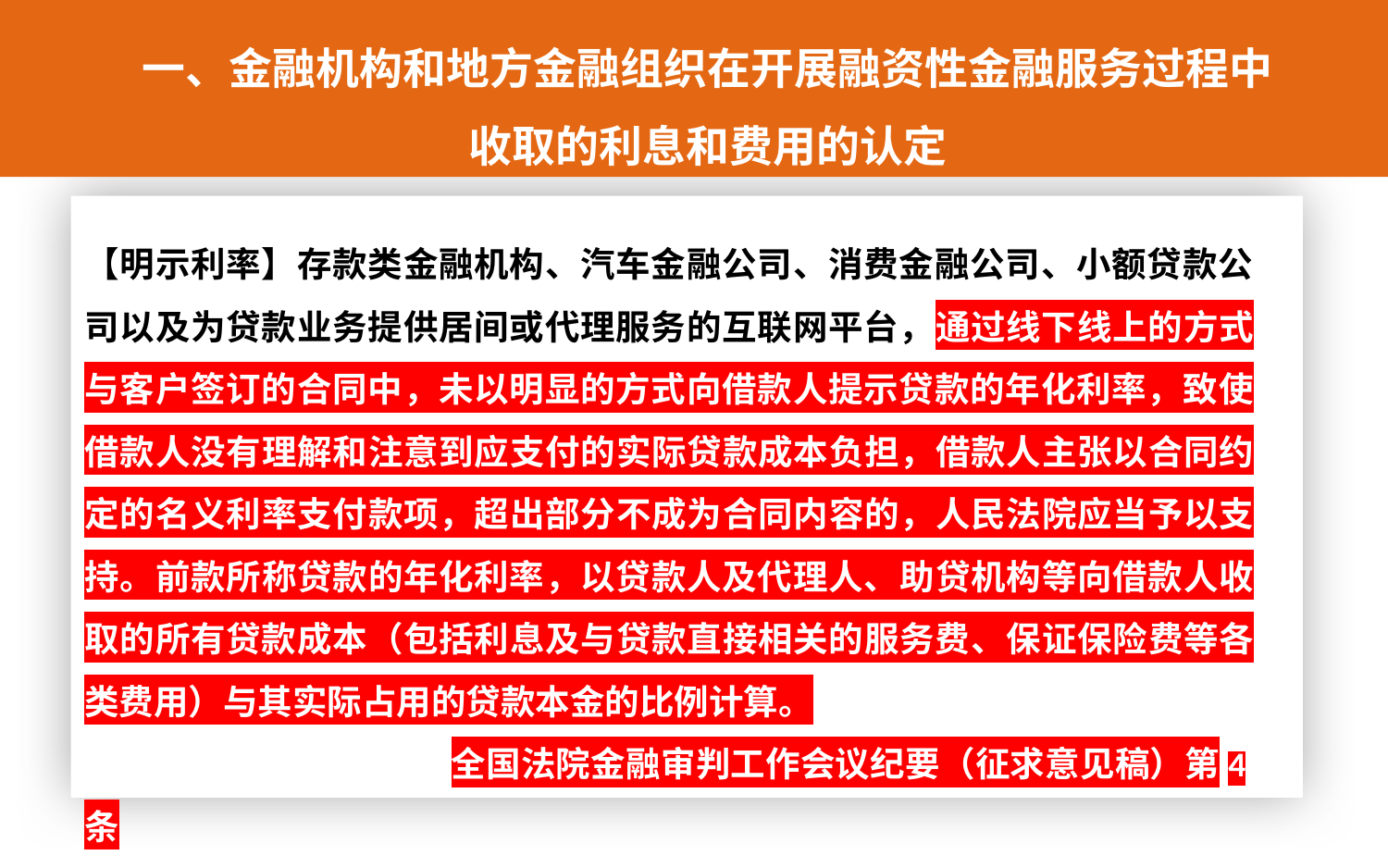

一、金融机构和地方金融组织在开展融资性金融服务过程中
收取的利息和费用的认定
全国法院金融审判工作会议纪要
【明示利率】存款类金融机构、汽车金融公司、消费金融公司、小额贷款公司以及为贷款业务提供居间或代理服务的互联网平台，通过线下线上的方式与客户签订的合同中，未以明显的方式向借款人提示贷款的年化利率，致使借款人没有理解和注意到应支付的实际贷款成本负担，借款人主张以合同约定的名义利率支付款项，超出部分不成为合同内容的，人民法院应当予以支持。前款所称贷款的年化利率，以贷款人及代理人、助贷机构等向借款人收取的所有贷款成本（包括利息及与贷款直接相关的服务费、保证保险费等各类费用）与其实际占用的贷款本金的比例计算。
                                            全国法院金融审判工作会议纪要（征求意见稿）第4条